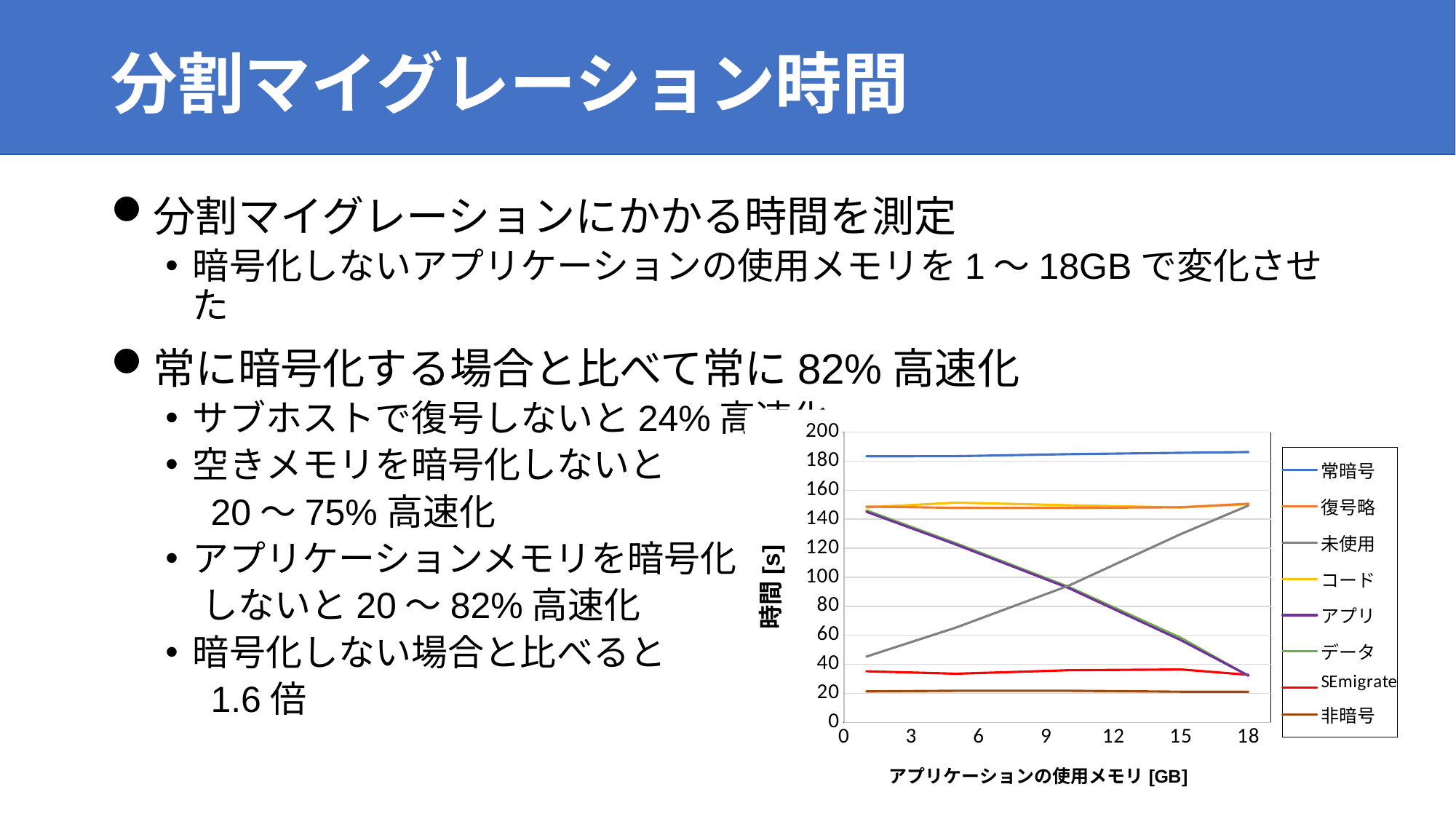

# 分割マイグレーション時間
分割マイグレーションにかかる時間を測定
暗号化しないアプリケーションの使用メモリを1〜18GBで変化させた
常に暗号化する場合と比べて常に82%高速化
サブホストで復号しないと24%高速化
空きメモリを暗号化しないと
　20〜75%高速化
アプリケーションメモリを暗号化
　しないと20〜82%高速化
暗号化しない場合と比べると
　1.6倍

### Chart

| Category | 常暗号 | 復号略 | 未使用 | コード | アプリ | データ | SEmigrate | 非暗号 |
|---|---|---|---|---|---|---|---|---|